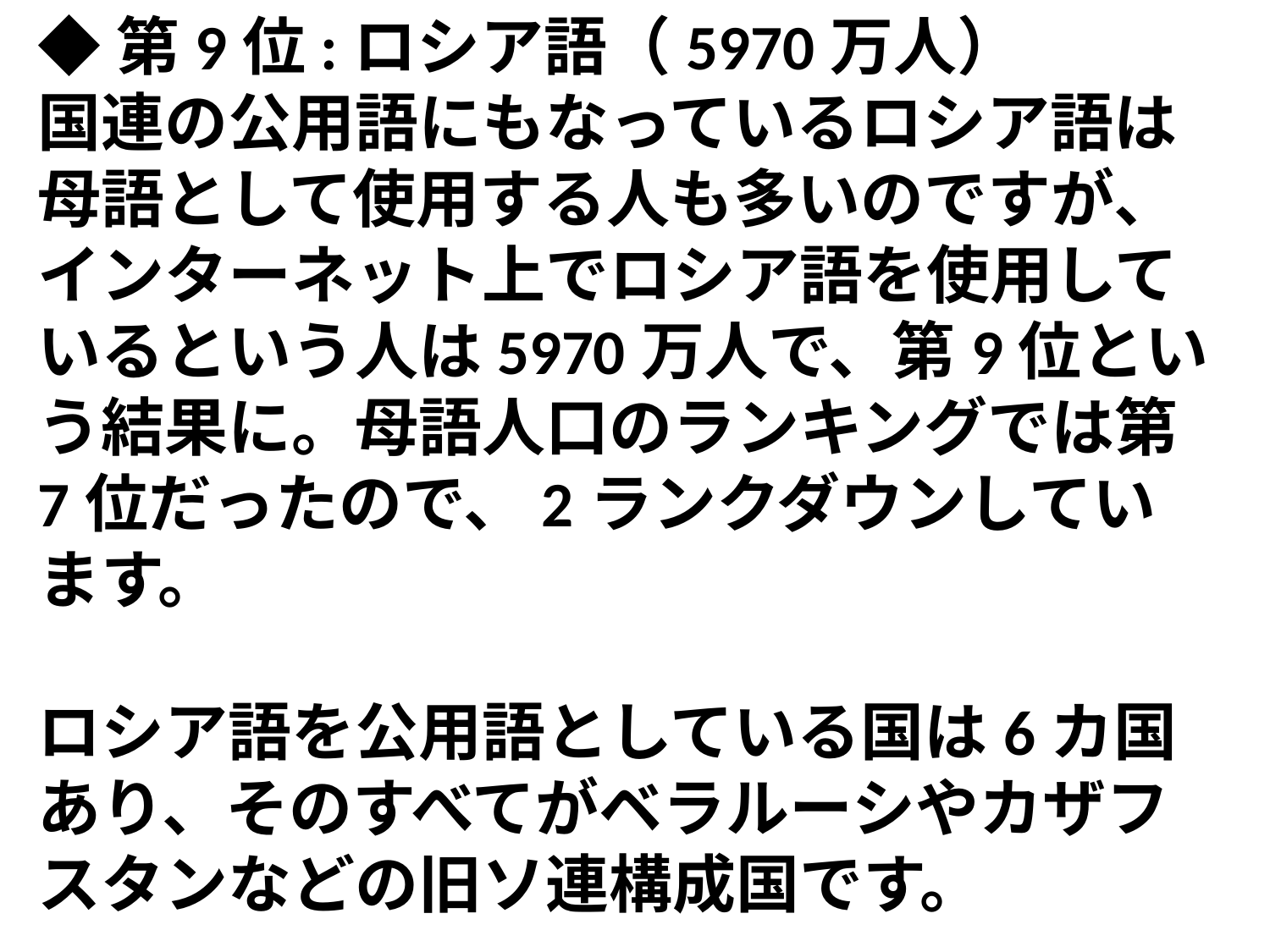

◆第9位:ロシア語（5970万人）
国連の公用語にもなっているロシア語は母語として使用する人も多いのですが、インターネット上でロシア語を使用しているという人は5970万人で、第9位という結果に。母語人口のランキングでは第7位だったので、2ランクダウンしています。

ロシア語を公用語としている国は6カ国あり、そのすべてがベラルーシやカザフスタンなどの旧ソ連構成国です。